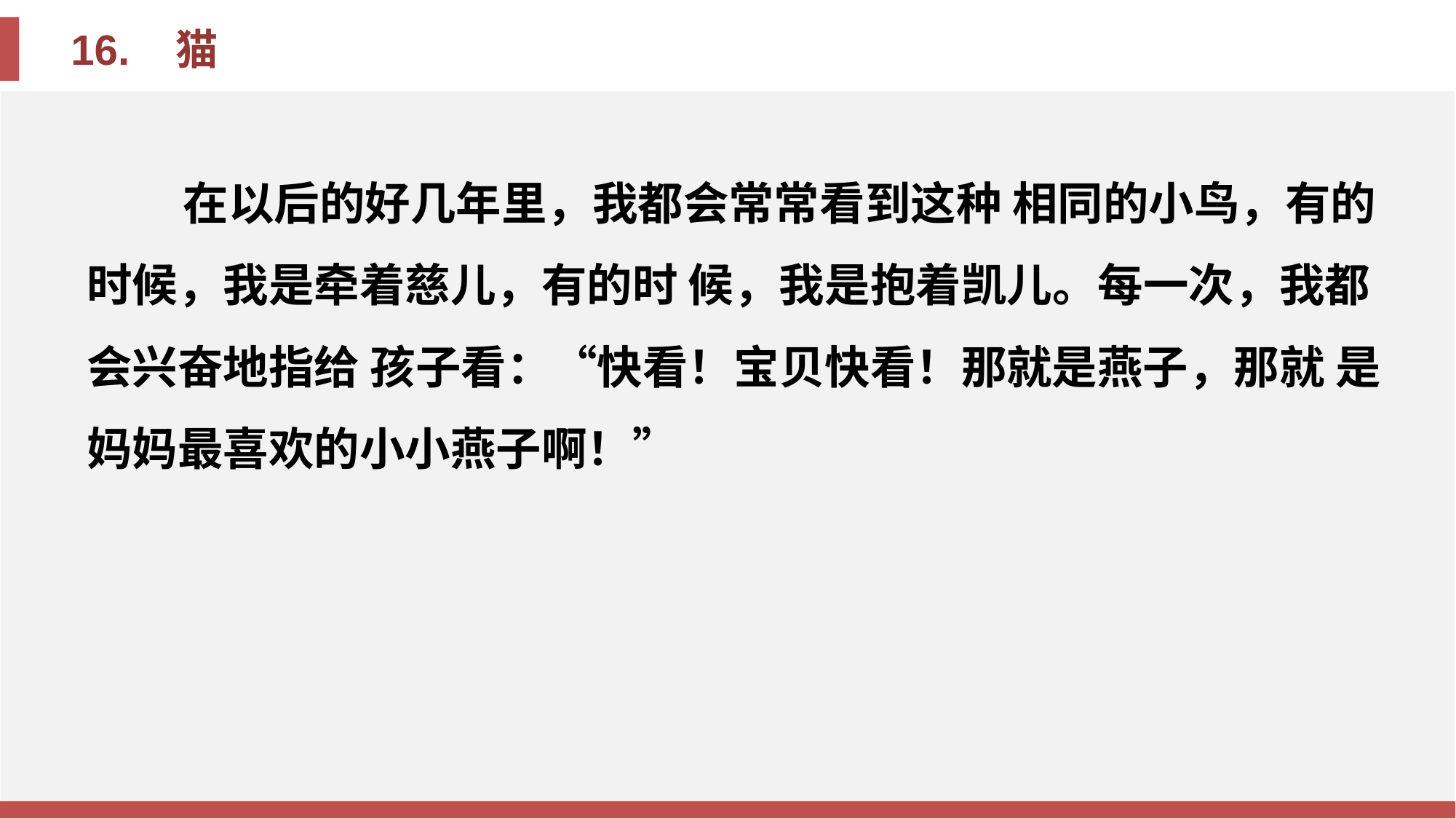

在以后的好几年里，我都会常常看到这种 相同的小鸟，有的时候，我是牵着慈儿，有的时 候，我是抱着凯儿。每一次，我都会兴奋地指给 孩子看：“快看！宝贝快看！那就是燕子，那就 是妈妈最喜欢的小小燕子啊！”